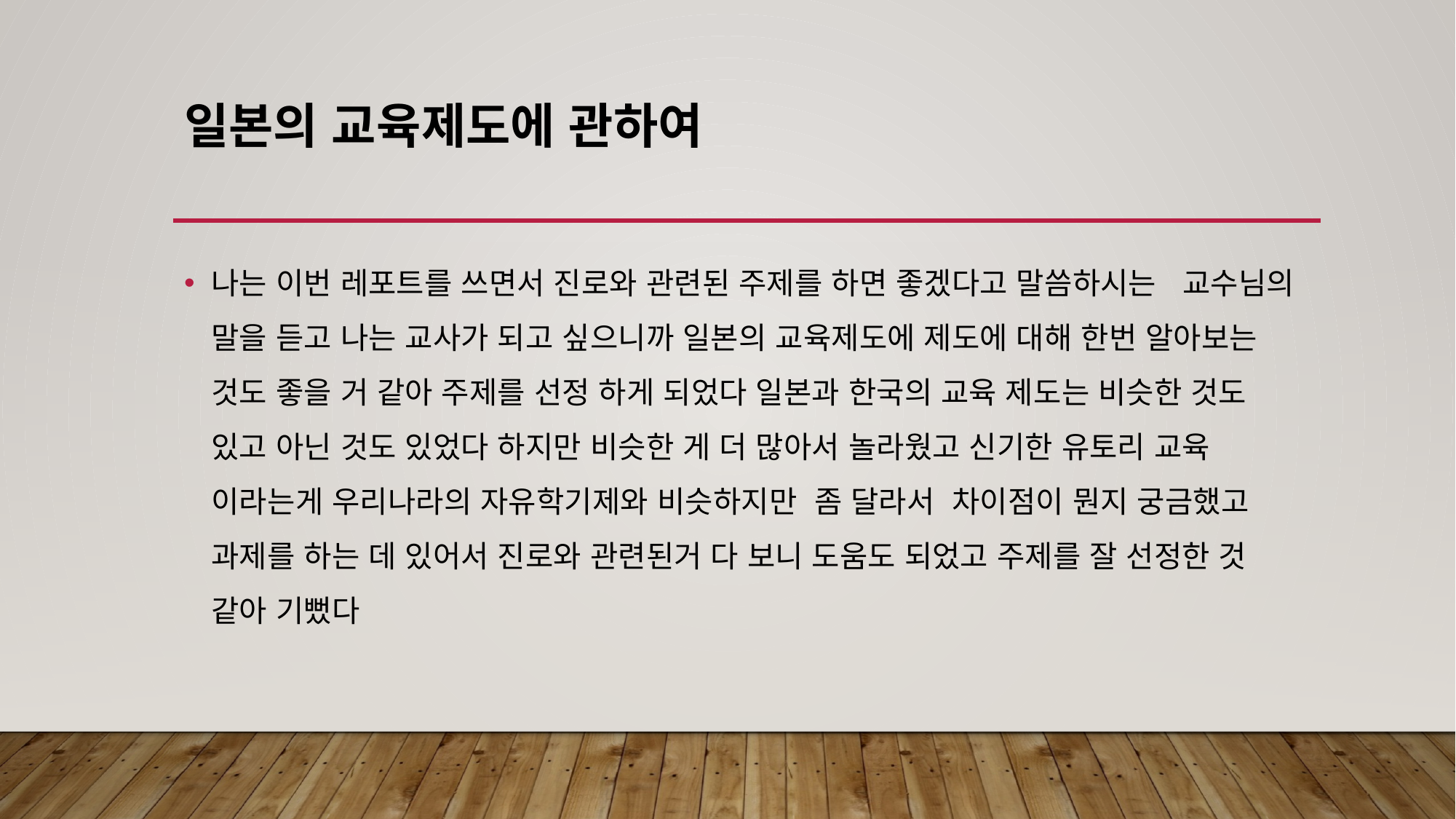

# 일본의 교육제도에 관하여
나는 이번 레포트를 쓰면서 진로와 관련된 주제를 하면 좋겠다고 말씀하시는   교수님의 말을 듣고 나는 교사가 되고 싶으니까 일본의 교육제도에 제도에 대해 한번 알아보는 것도 좋을 거 같아 주제를 선정 하게 되었다 일본과 한국의 교육 제도는 비슷한 것도 있고 아닌 것도 있었다 하지만 비슷한 게 더 많아서 놀라웠고 신기한 유토리 교육 이라는게 우리나라의 자유학기제와 비슷하지만  좀 달라서  차이점이 뭔지 궁금했고 과제를 하는 데 있어서 진로와 관련된거 다 보니 도움도 되었고 주제를 잘 선정한 것 같아 기뻤다